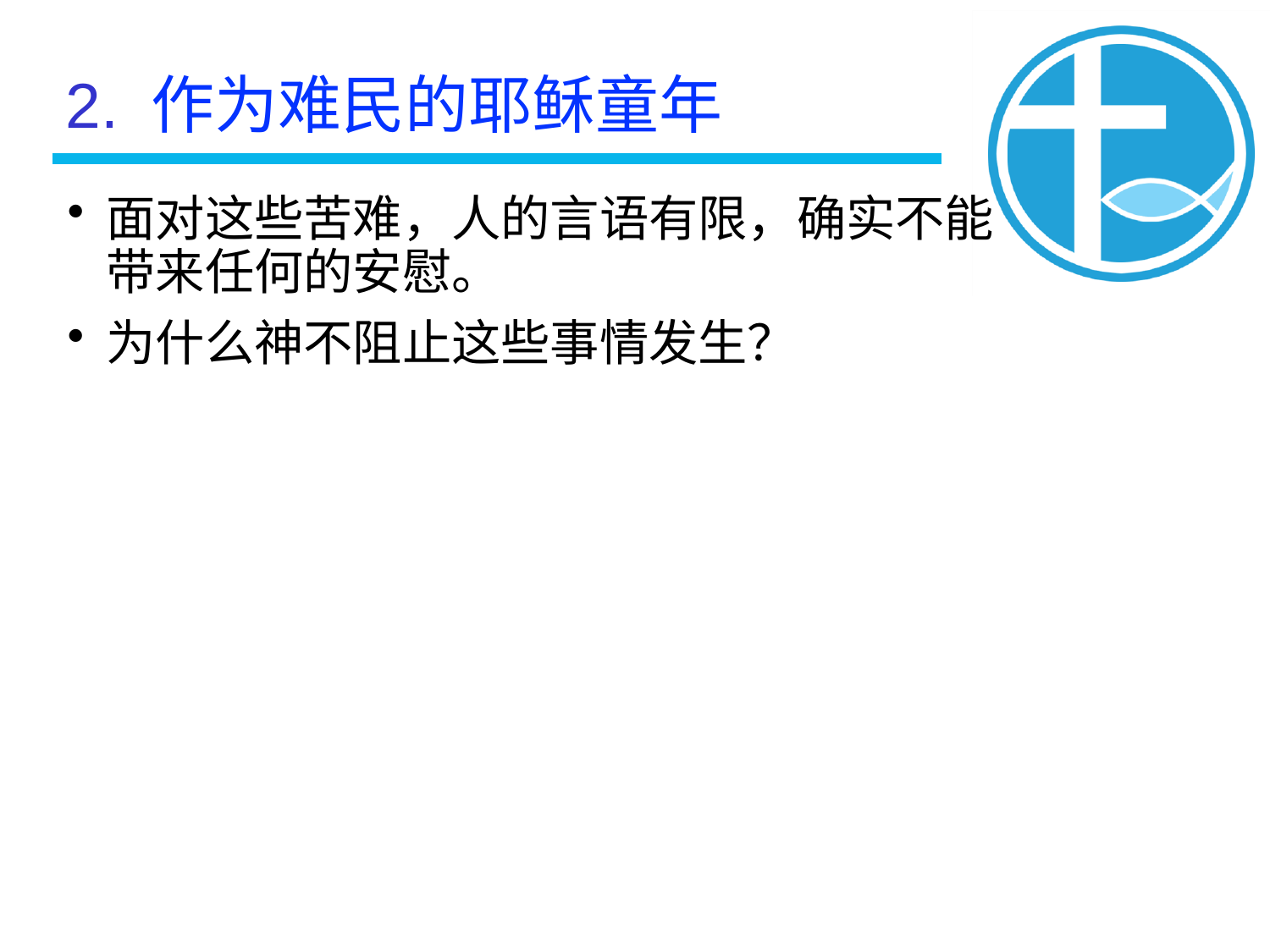

2. 作为难民的耶稣童年
面对这些苦难，人的言语有限，确实不能带来任何的安慰。
为什么神不阻止这些事情发生？